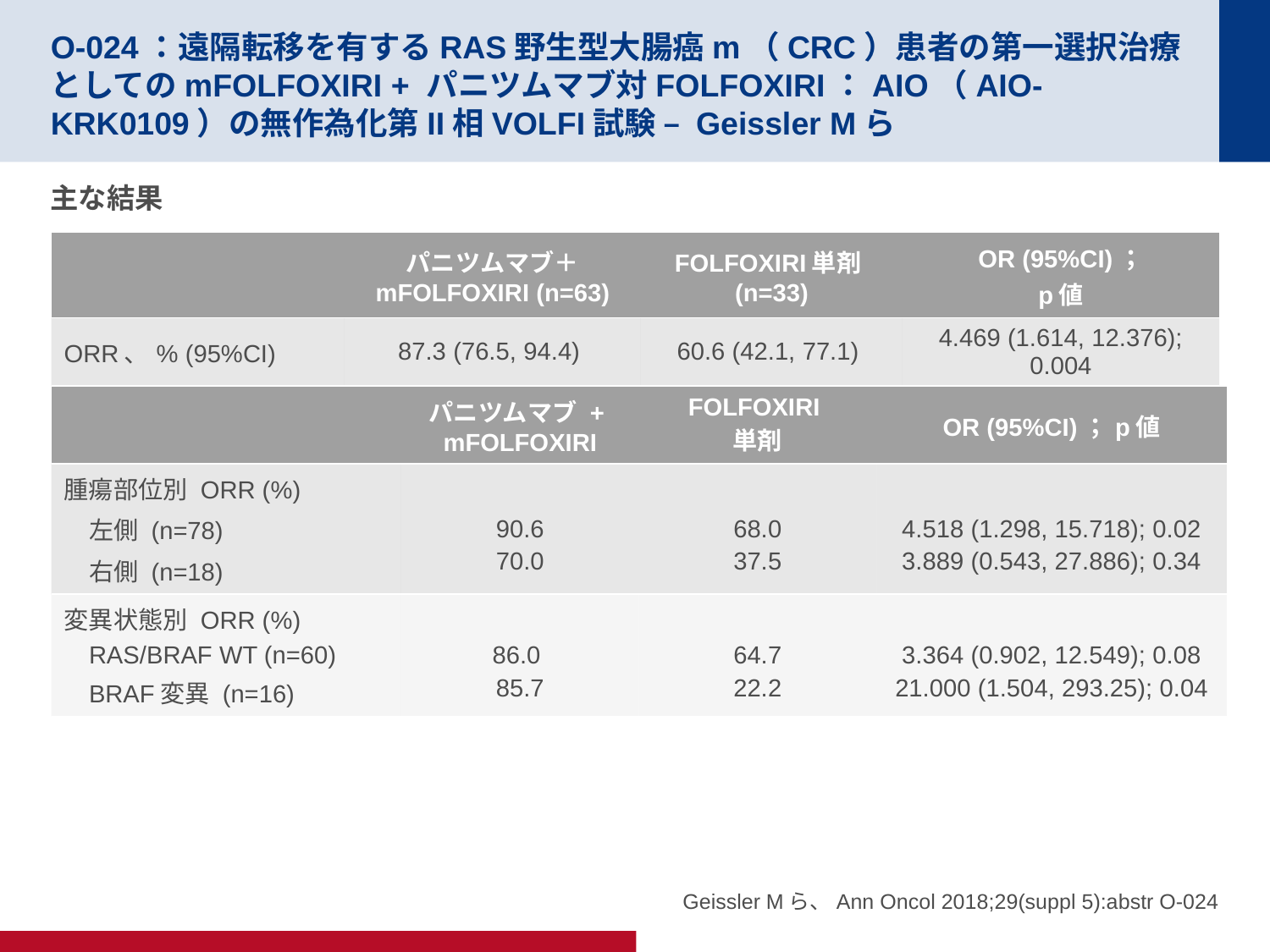

# O-024：遠隔転移を有するRAS野生型大腸癌m（CRC）患者の第一選択治療としてのmFOLFOXIRI + パニツムマブ対FOLFOXIRI：AIO（AIO-KRK0109）の無作為化第II相VOLFI試験 – Geissler Mら
主な結果
|  | パニツムマブ＋ mFOLFOXIRI (n=63) | FOLFOXIRI単剤(n=33) | OR (95%CI)； p値 |
| --- | --- | --- | --- |
| ORR、% (95%CI) | 87.3 (76.5, 94.4) | 60.6 (42.1, 77.1) | 4.469 (1.614, 12.376); 0.004 |
|  | パニツムマブ + mFOLFOXIRI | FOLFOXIRI 単剤 | OR (95%CI)；p値 |
| --- | --- | --- | --- |
| 腫瘍部位別 ORR (%) 左側 (n=78) 右側 (n=18) | 90.6 70.0 | 68.0 37.5 | 4.518 (1.298, 15.718); 0.02 3.889 (0.543, 27.886); 0.34 |
| 変異状態別 ORR (%) RAS/BRAF WT (n=60) BRAF変異 (n=16) | 86.0 85.7 | 64.7 22.2 | 3.364 (0.902, 12.549); 0.08 21.000 (1.504, 293.25); 0.04 |
Geissler Mら、Ann Oncol 2018;29(suppl 5):abstr O-024